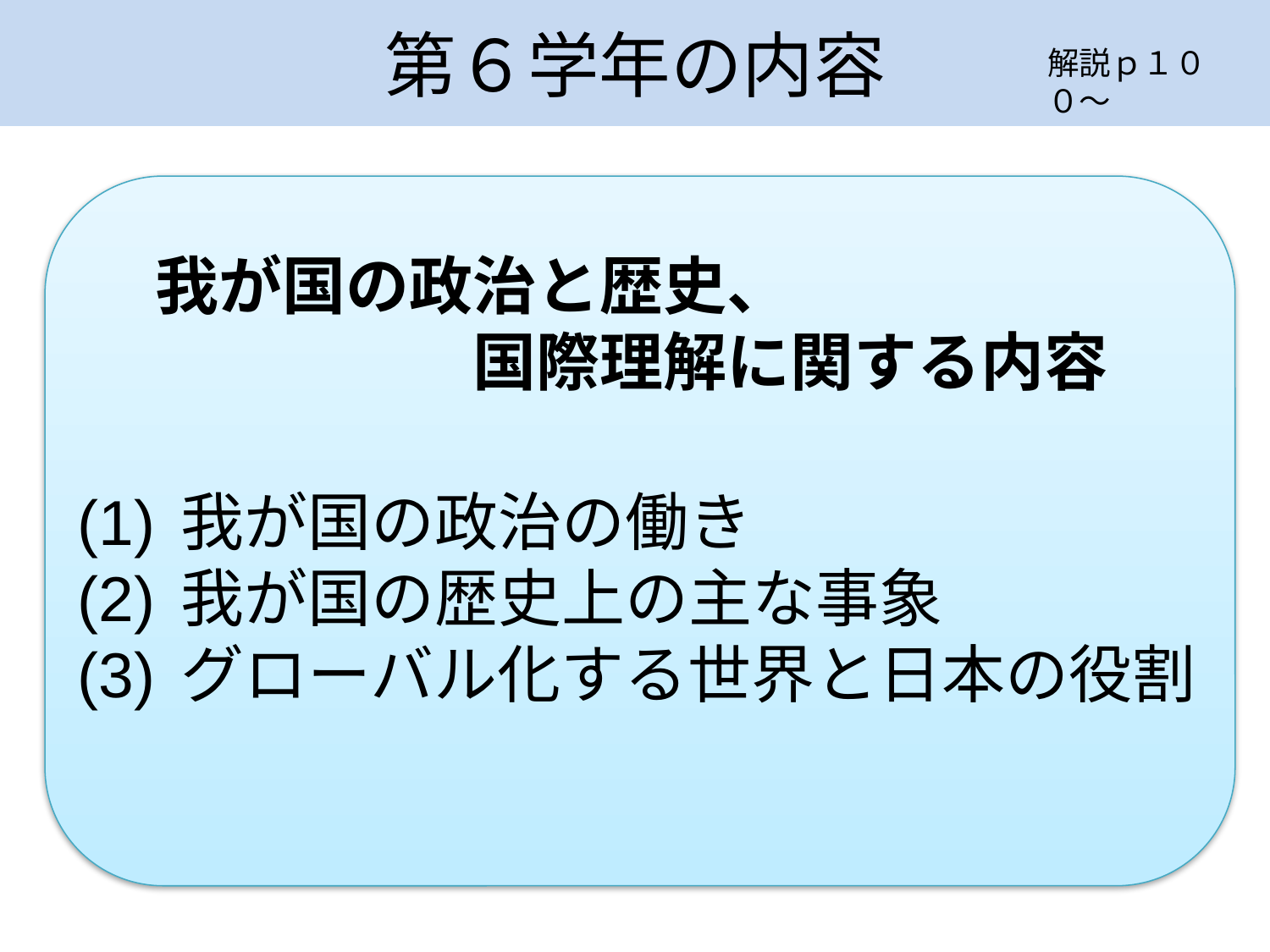

# 第６学年の内容
解説ｐ１００～

　我が国の政治と歴史、
　　　　　　国際理解に関する内容

我が国の政治の働き
我が国の歴史上の主な事象
グローバル化する世界と日本の役割